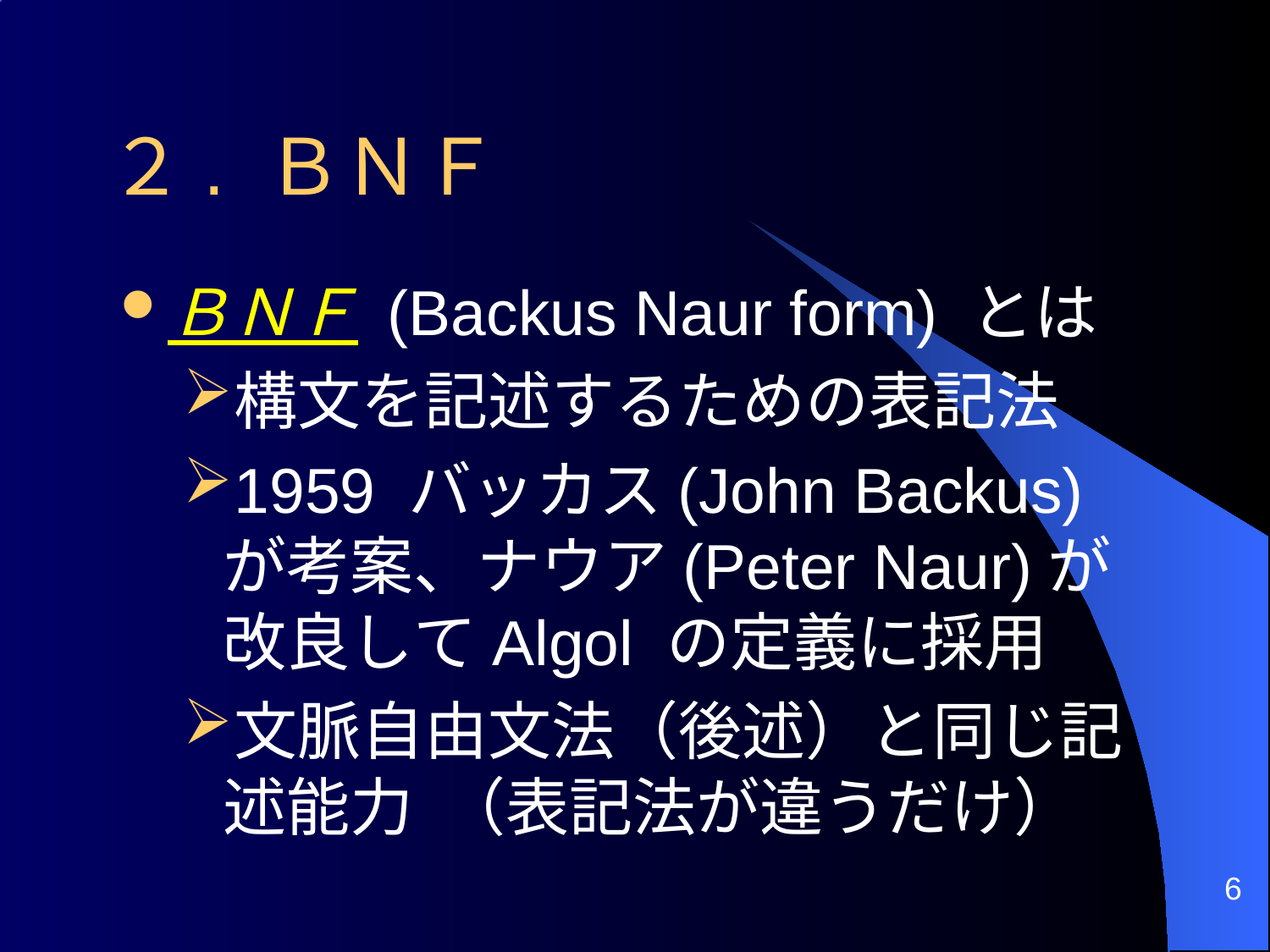

# ２. ＢＮＦ
ＢＮＦ (Backus Naur form) とは
構文を記述するための表記法
1959 バッカス(John Backus)が考案、ナウア(Peter Naur)が改良してAlgol の定義に採用
文脈自由文法（後述）と同じ記述能力  （表記法が違うだけ）
6